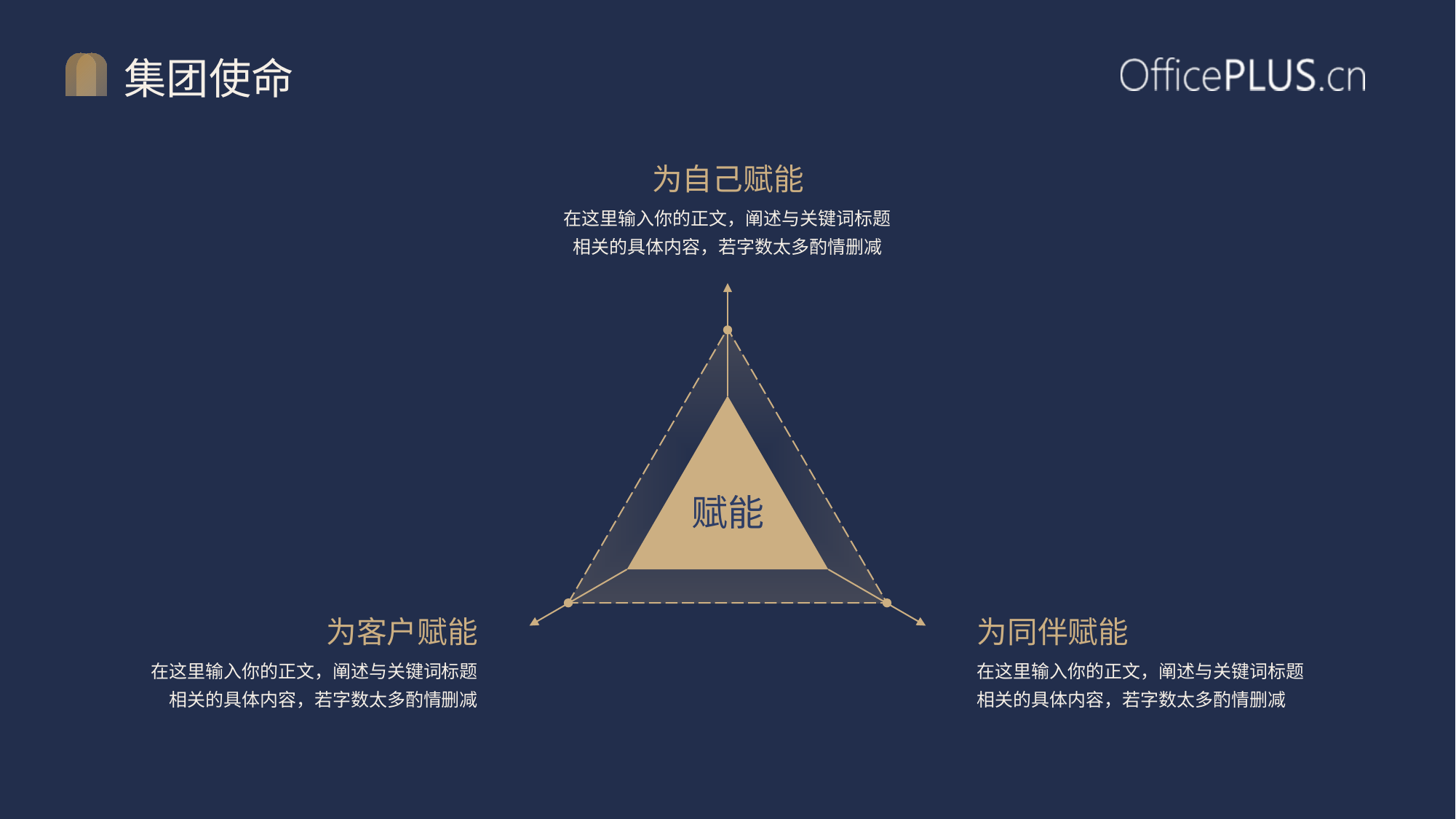

# 集团使命
为自己赋能
在这里输入你的正文，阐述与关键词标题相关的具体内容，若字数太多酌情删减

赋能

为客户赋能
为同伴赋能
在这里输入你的正文，阐述与关键词标题相关的具体内容，若字数太多酌情删减
在这里输入你的正文，阐述与关键词标题相关的具体内容，若字数太多酌情删减